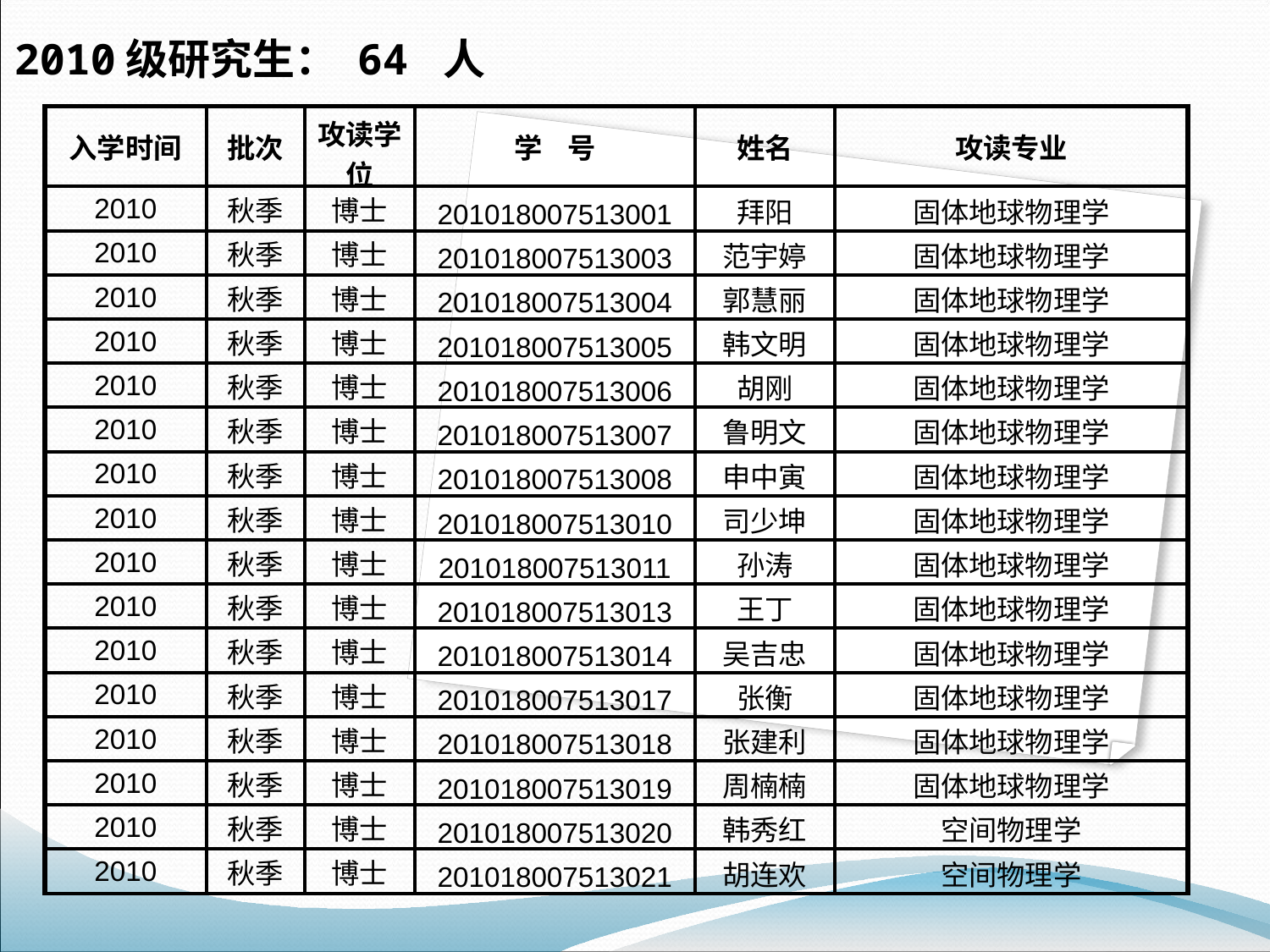

2010级研究生： 64 人
| 入学时间 | 批次 | 攻读学位 | 学 号 | 姓名 | 攻读专业 |
| --- | --- | --- | --- | --- | --- |
| 2010 | 秋季 | 博士 | 201018007513001 | 拜阳 | 固体地球物理学 |
| 2010 | 秋季 | 博士 | 201018007513003 | 范宇婷 | 固体地球物理学 |
| 2010 | 秋季 | 博士 | 201018007513004 | 郭慧丽 | 固体地球物理学 |
| 2010 | 秋季 | 博士 | 201018007513005 | 韩文明 | 固体地球物理学 |
| 2010 | 秋季 | 博士 | 201018007513006 | 胡刚 | 固体地球物理学 |
| 2010 | 秋季 | 博士 | 201018007513007 | 鲁明文 | 固体地球物理学 |
| 2010 | 秋季 | 博士 | 201018007513008 | 申中寅 | 固体地球物理学 |
| 2010 | 秋季 | 博士 | 201018007513010 | 司少坤 | 固体地球物理学 |
| 2010 | 秋季 | 博士 | 201018007513011 | 孙涛 | 固体地球物理学 |
| 2010 | 秋季 | 博士 | 201018007513013 | 王丁 | 固体地球物理学 |
| 2010 | 秋季 | 博士 | 201018007513014 | 吴吉忠 | 固体地球物理学 |
| 2010 | 秋季 | 博士 | 201018007513017 | 张衡 | 固体地球物理学 |
| 2010 | 秋季 | 博士 | 201018007513018 | 张建利 | 固体地球物理学 |
| 2010 | 秋季 | 博士 | 201018007513019 | 周楠楠 | 固体地球物理学 |
| 2010 | 秋季 | 博士 | 201018007513020 | 韩秀红 | 空间物理学 |
| 2010 | 秋季 | 博士 | 201018007513021 | 胡连欢 | 空间物理学 |